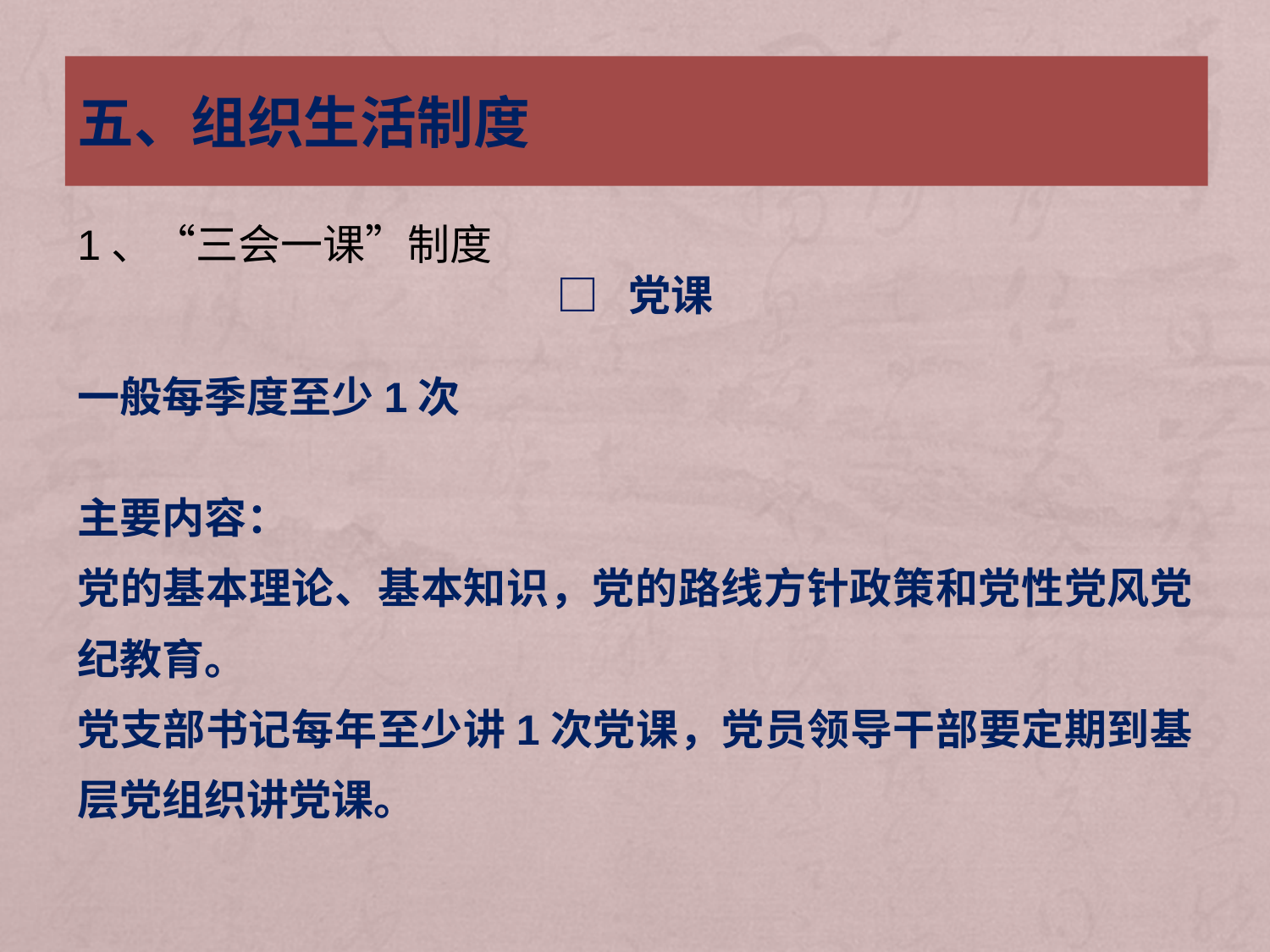

五、组织生活制度
1、“三会一课”制度
□  党课

一般每季度至少1次

主要内容：
党的基本理论、基本知识，党的路线方针政策和党性党风党纪教育。
党支部书记每年至少讲1次党课，党员领导干部要定期到基层党组织讲党课。